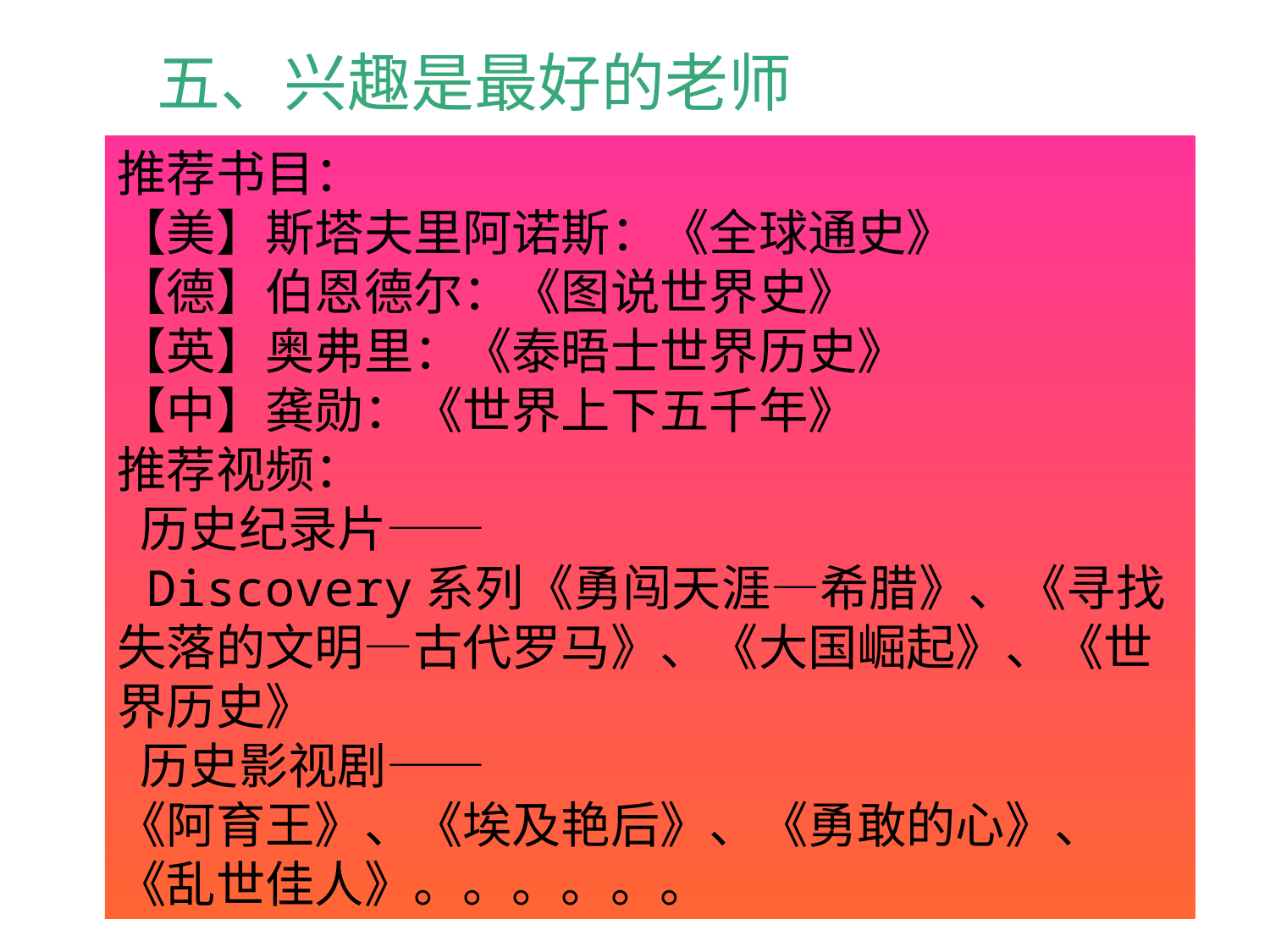

五、兴趣是最好的老师
推荐书目：
【美】斯塔夫里阿诺斯：《全球通史》
【德】伯恩德尔：《图说世界史》
【英】奥弗里：《泰晤士世界历史》
【中】龚勋：《世界上下五千年》
推荐视频：
 历史纪录片——
 Discovery系列《勇闯天涯—希腊》、《寻找失落的文明—古代罗马》、《大国崛起》、《世界历史》
 历史影视剧——
《阿育王》、《埃及艳后》、《勇敢的心》、《乱世佳人》。。。。。。